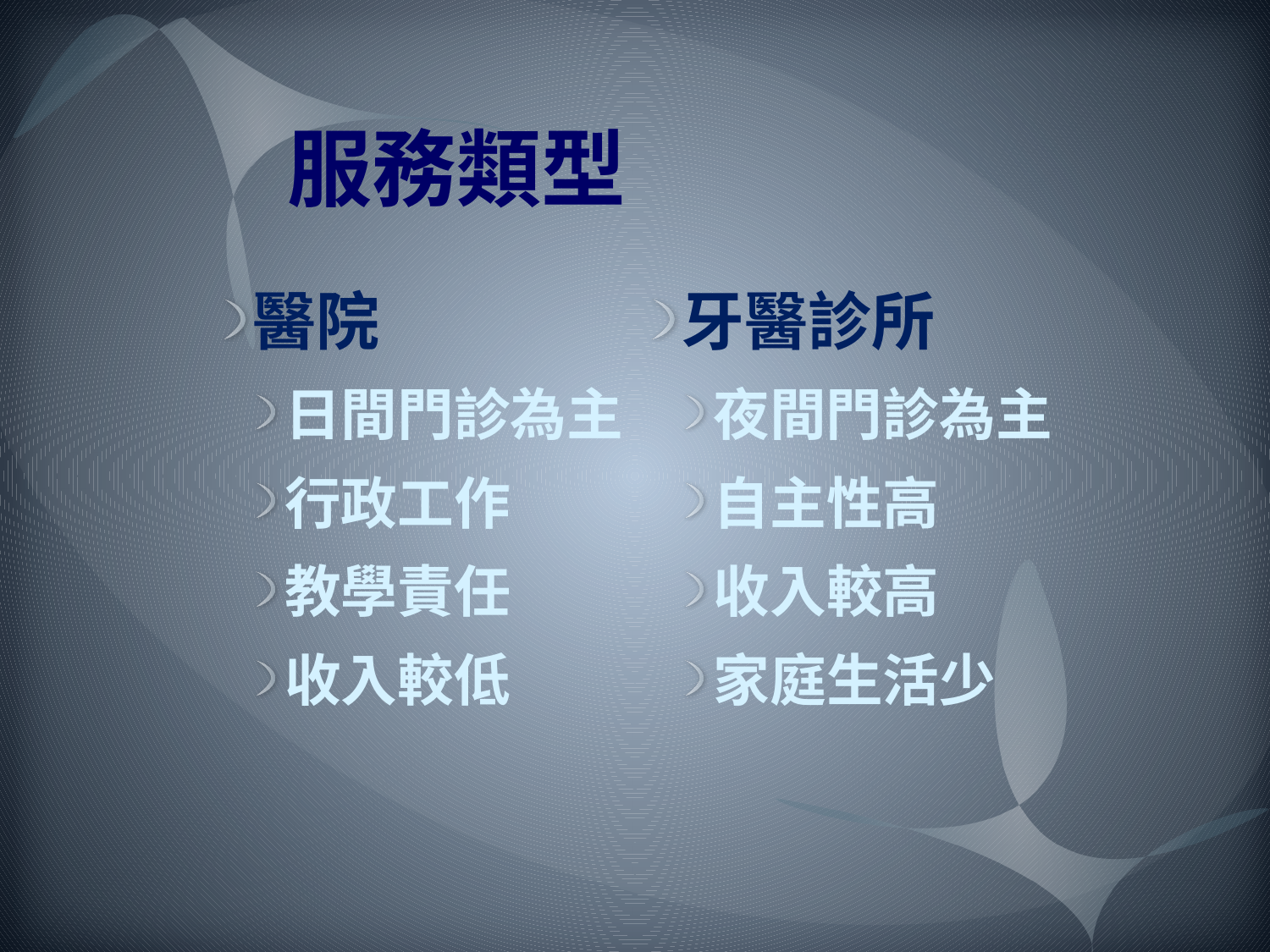

# 服務類型
醫院
日間門診為主
行政工作
教學責任
收入較低
牙醫診所
夜間門診為主
自主性高
收入較高
家庭生活少